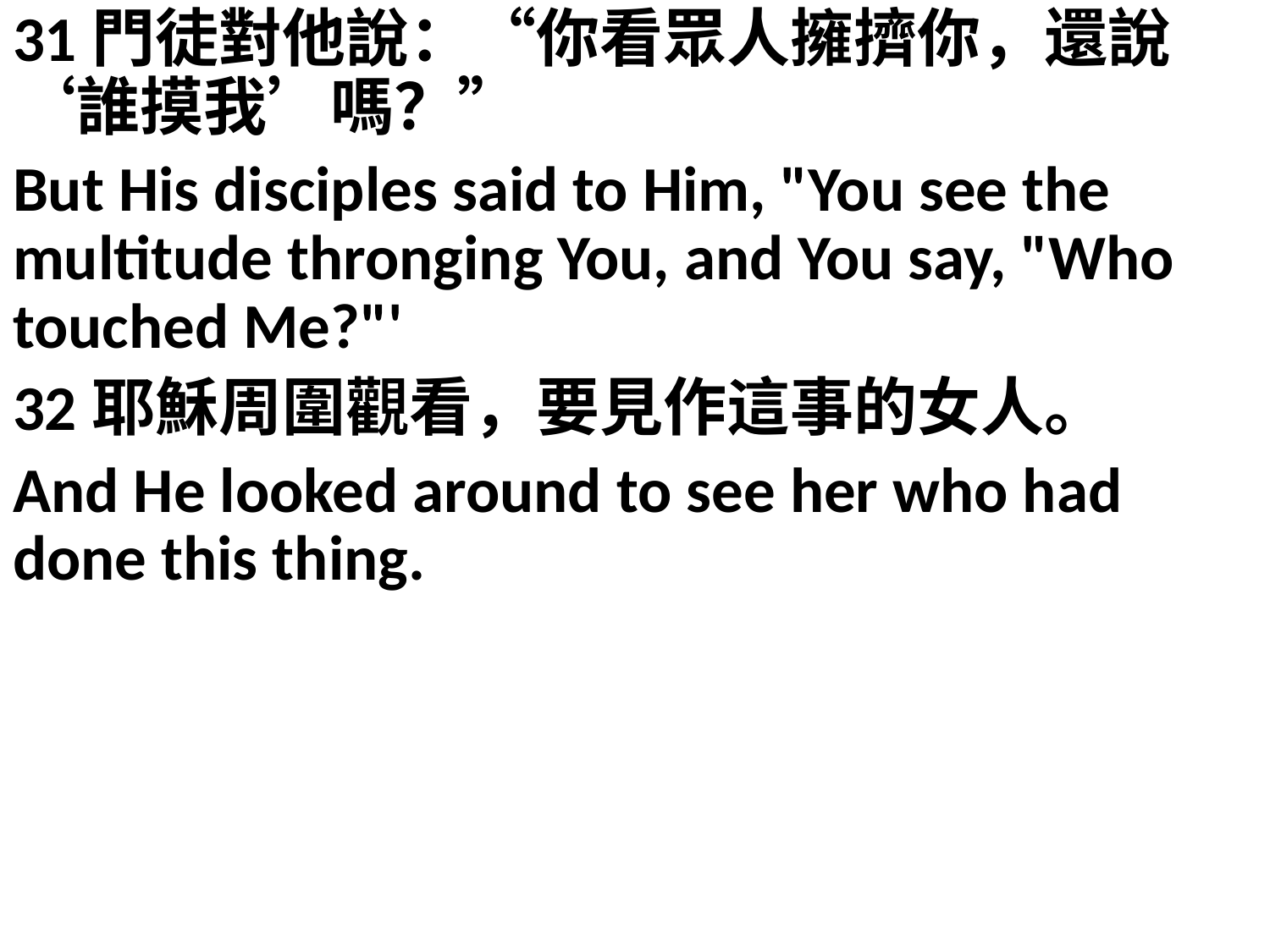

31門徒對他說：“你看眾人擁擠你，還說‘誰摸我’嗎？”
But His disciples said to Him, "You see the multitude thronging You, and You say, "Who touched Me?"'
32耶穌周圍觀看，要見作這事的女人。
And He looked around to see her who had done this thing.